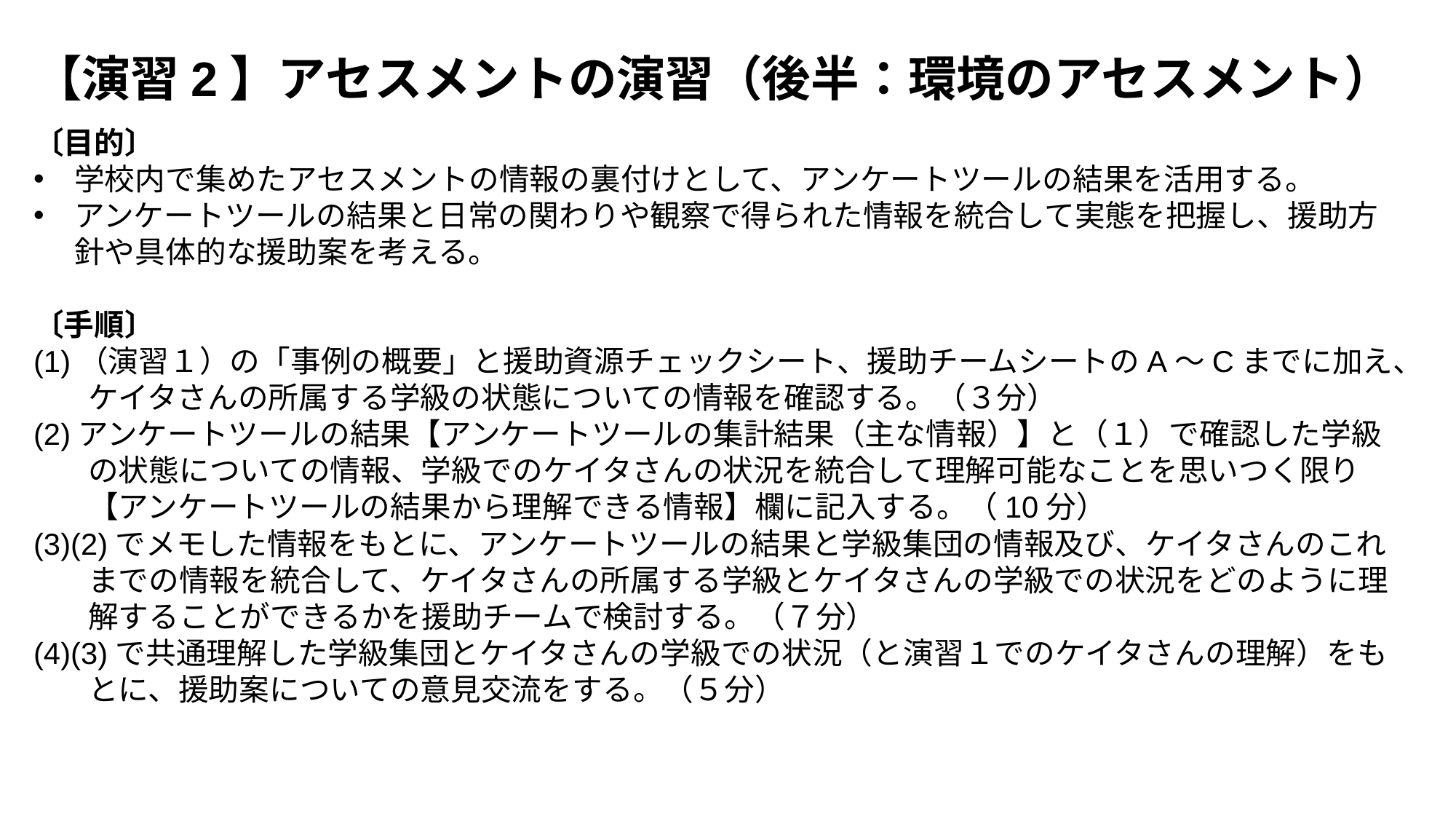

【演習2】アセスメントの演習（後半：環境のアセスメント）
〔目的〕
学校内で集めたアセスメントの情報の裏付けとして、アンケートツールの結果を活用する。
アンケートツールの結果と日常の関わりや観察で得られた情報を統合して実態を把握し、援助方針や具体的な援助案を考える。

〔手順〕
(1)（演習１）の「事例の概要」と援助資源チェックシート、援助チームシートのA～Cまでに加え、ケイタさんの所属する学級の状態についての情報を確認する。（３分）
(2)アンケートツールの結果【アンケートツールの集計結果（主な情報）】と（１）で確認した学級の状態についての情報、学級でのケイタさんの状況を統合して理解可能なことを思いつく限り【アンケートツールの結果から理解できる情報】欄に記入する。（10分）
(3)(2)でメモした情報をもとに、アンケートツールの結果と学級集団の情報及び、ケイタさんのこれまでの情報を統合して、ケイタさんの所属する学級とケイタさんの学級での状況をどのように理解することができるかを援助チームで検討する。（７分）
(4)(3)で共通理解した学級集団とケイタさんの学級での状況（と演習１でのケイタさんの理解）をもとに、援助案についての意見交流をする。（５分）